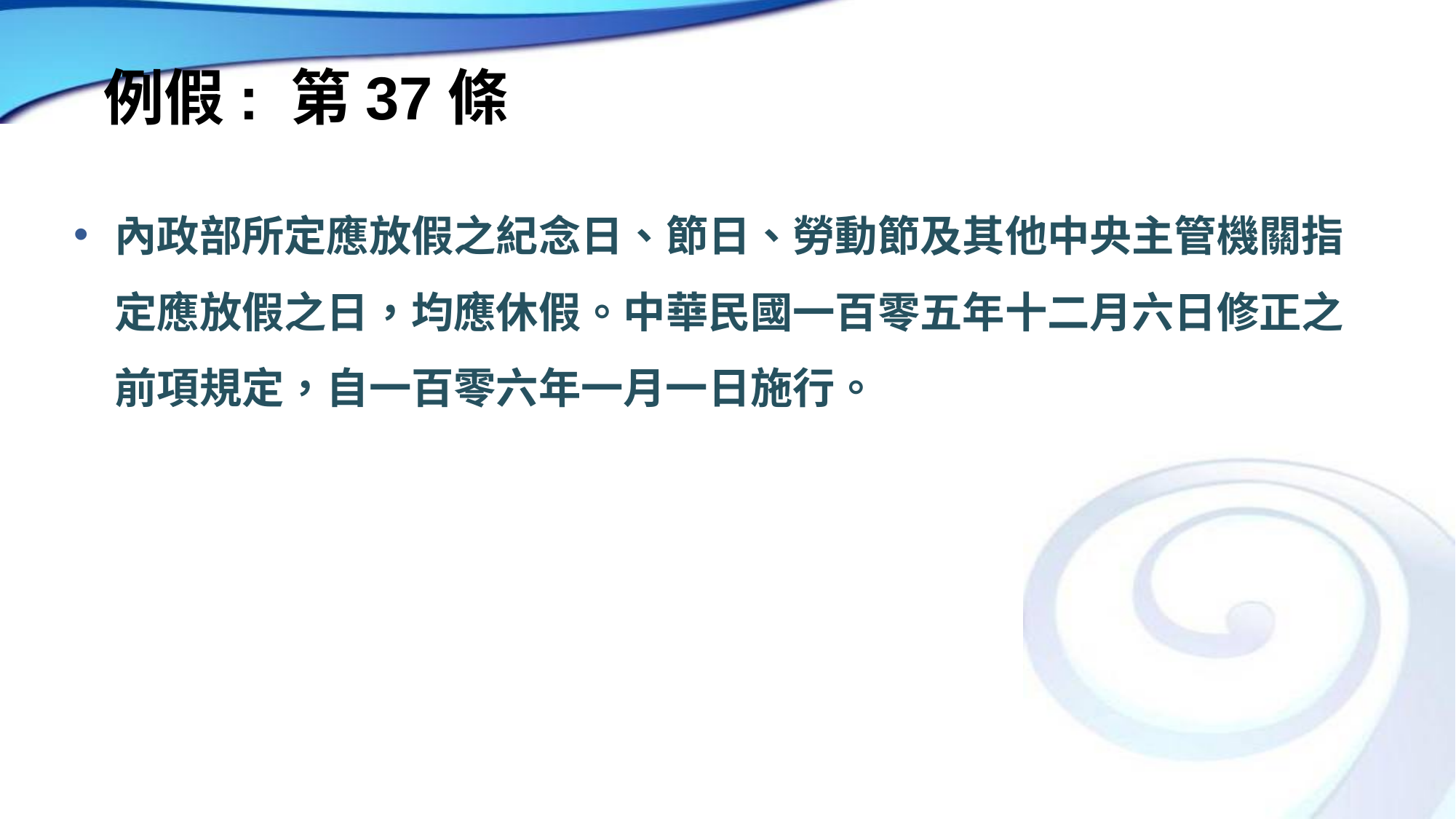

# 例假: 第37條
內政部所定應放假之紀念日、節日、勞動節及其他中央主管機關指定應放假之日，均應休假。中華民國一百零五年十二月六日修正之前項規定，自一百零六年一月一日施行。